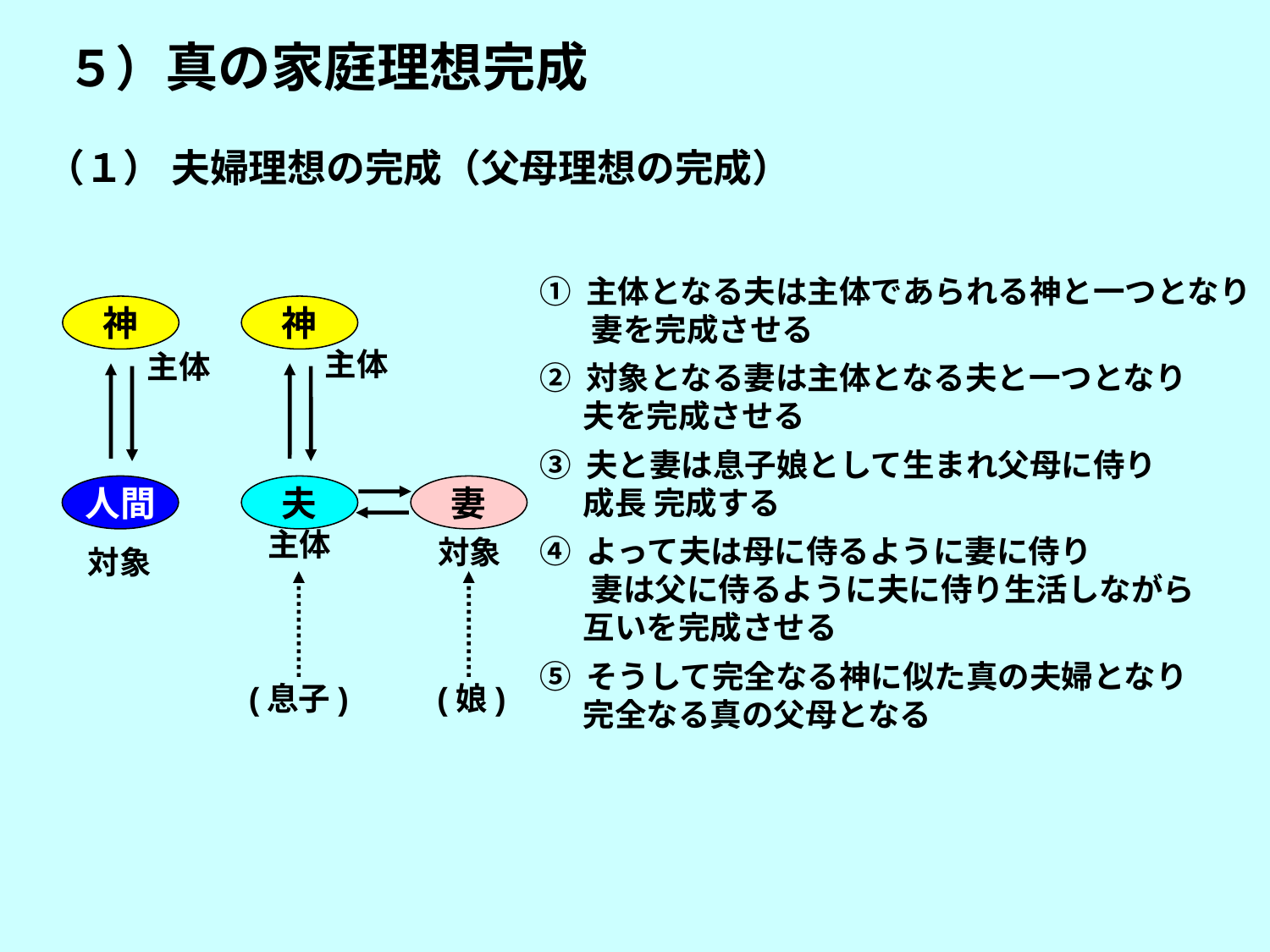

５）真の家庭理想完成
（１） 夫婦理想の完成（父母理想の完成）
① 主体となる夫は主体であられる神と一つとなり
     妻を完成させる
② 対象となる妻は主体となる夫と一つとなり
     夫を完成させる
③ 夫と妻は息子娘として生まれ父母に侍り
     成長 完成する
④ よって夫は母に侍るように妻に侍り
     妻は父に侍るように夫に侍り生活しながら
     互いを完成させる
⑤ そうして完全なる神に似た真の夫婦となり
     完全なる真の父母となる
神
神
主体
主体

人間
夫
妻

主体
対象
対象

(息子)          (娘)